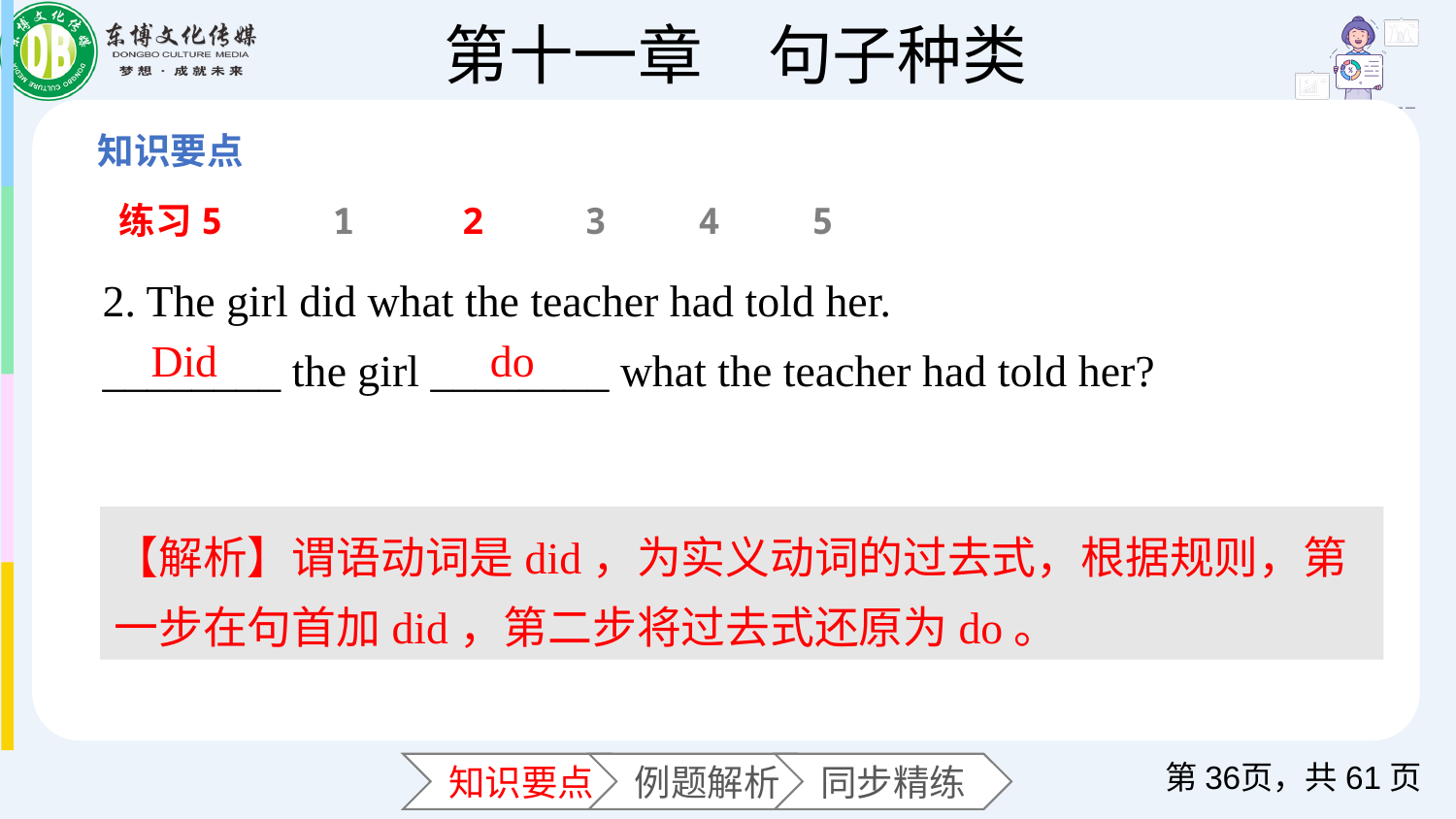

练习5
1
2
3
4
5
2. The girl did what the teacher had told her.
________ the girl ________ what the teacher had told her?
 Did
do
【解析】谓语动词是did，为实义动词的过去式，根据规则，第一步在句首加did，第二步将过去式还原为do。